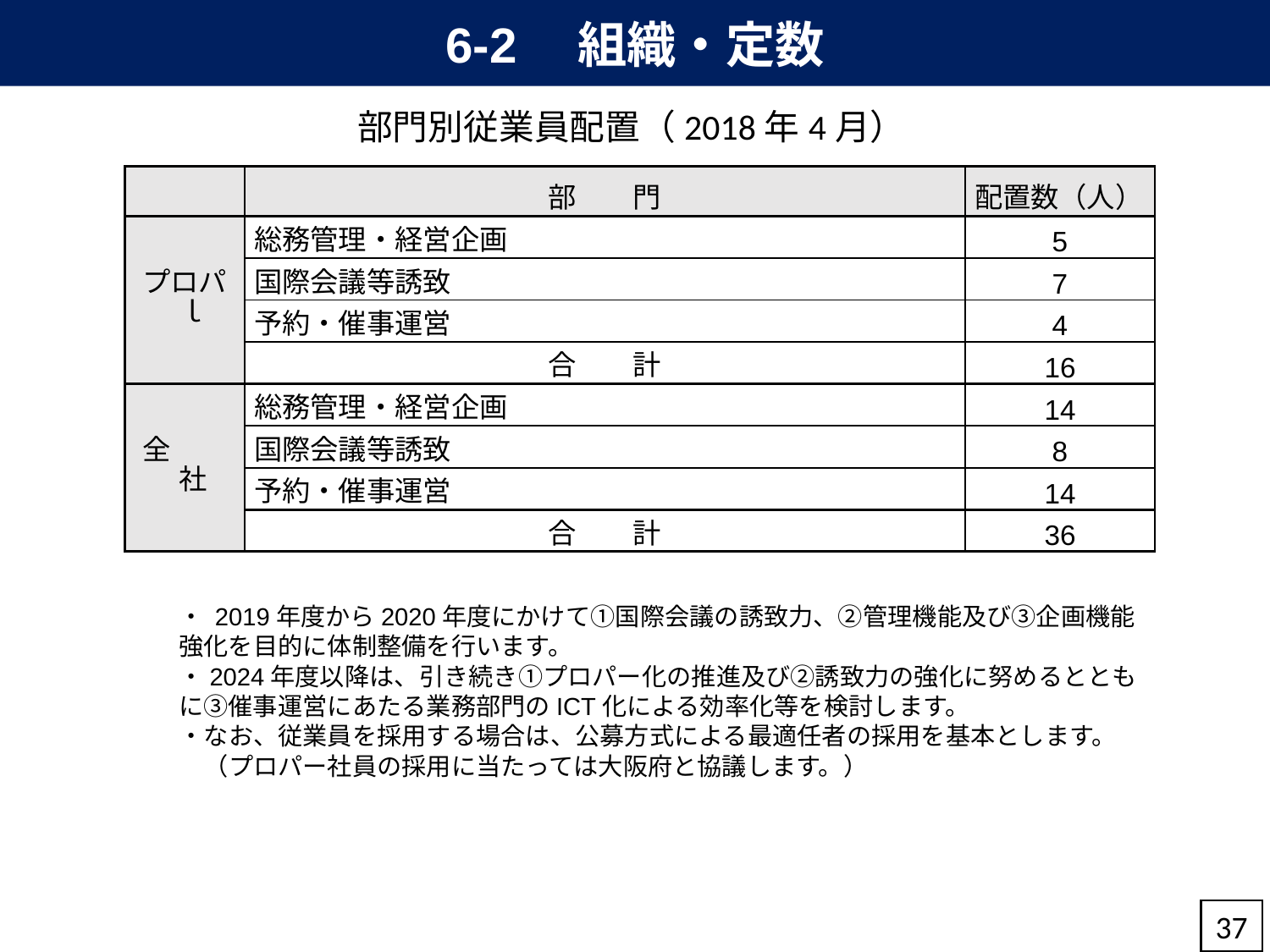

6-2　組織・定数
部門別従業員配置（2018年4月）
|  | 部　　門 | 配置数（人） |
| --- | --- | --- |
| プロパｌ | 総務管理・経営企画 | 5 |
|  | 国際会議等誘致 | 7 |
|  | 予約・催事運営 | 4 |
|  | 合　　計 | 16 |
| 全　　社 | 総務管理・経営企画 | 14 |
|  | 国際会議等誘致 | 8 |
|  | 予約・催事運営 | 14 |
|  | 合　　計 | 36 |
・ 2019年度から2020年度にかけて①国際会議の誘致力、②管理機能及び③企画機能
強化を目的に体制整備を行います。
・2024年度以降は、引き続き①プロパー化の推進及び②誘致力の強化に努めるととも
に③催事運営にあたる業務部門のICT化による効率化等を検討します。
・なお、従業員を採用する場合は、公募方式による最適任者の採用を基本とします。
　（プロパー社員の採用に当たっては大阪府と協議します。）
37